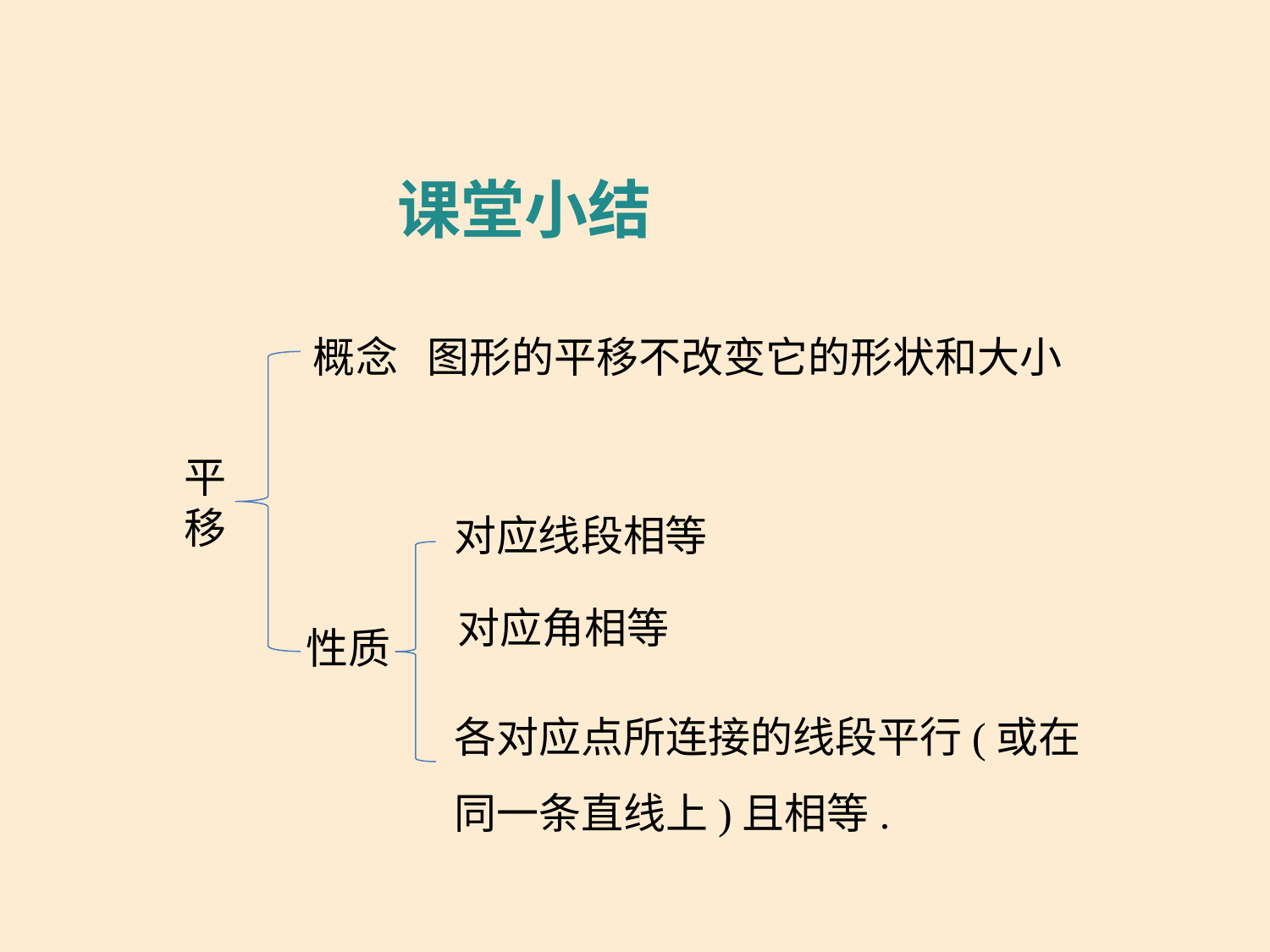

课堂小结
概念
图形的平移不改变它的形状和大小

平移
对应线段相等

对应角相等
性质
各对应点所连接的线段平行(或在同一条直线上)且相等.